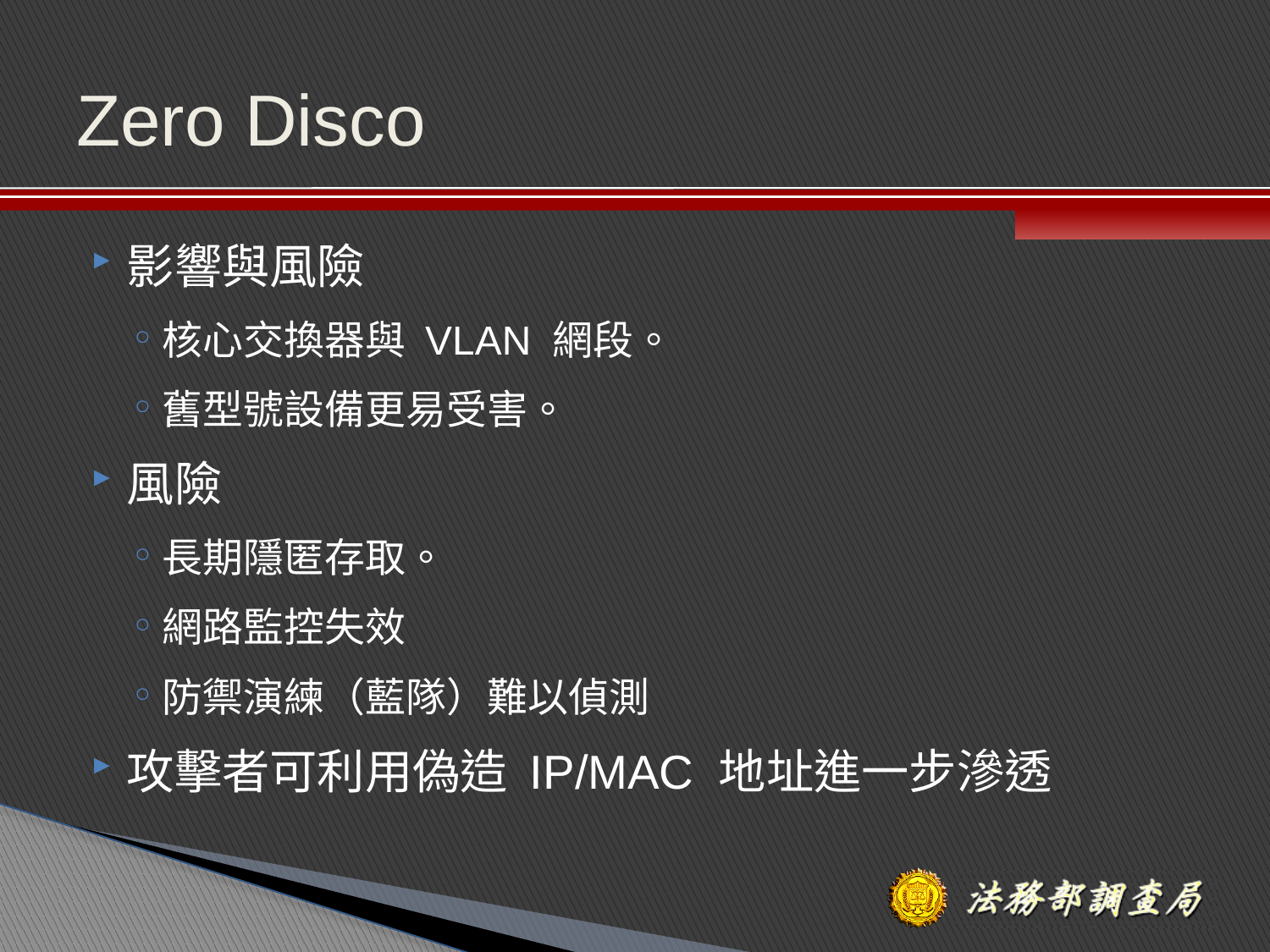

網路監控失效

# Zero Disco
影響與風險
核心交換器與 VLAN 網段。
舊型號設備更易受害。
風險
長期隱匿存取。
網路監控失效
防禦演練（藍隊）難以偵測
攻擊者可利用偽造 IP/MAC 地址進一步滲透